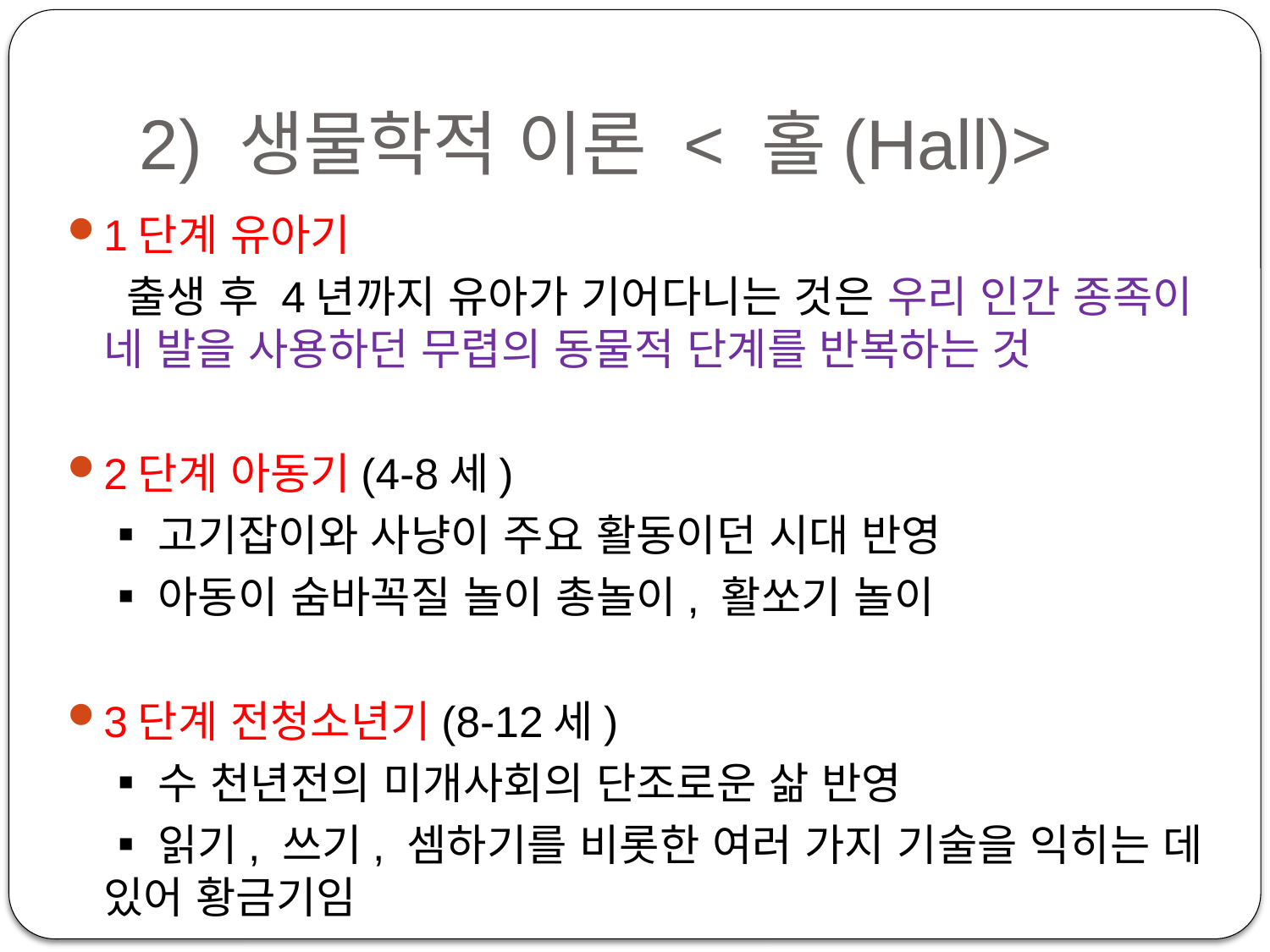

# 2) 생물학적 이론 < 홀(Hall)>
1단계 유아기
    출생 후 4년까지 유아가 기어다니는 것은 우리 인간 종족이 네 발을 사용하던 무렵의 동물적 단계를 반복하는 것

2단계 아동기(4-8세)
   ▪고기잡이와 사냥이 주요 활동이던 시대 반영
   ▪아동이 숨바꼭질 놀이 총놀이, 활쏘기 놀이

3단계 전청소년기(8-12세)
   ▪수 천년전의 미개사회의 단조로운 삶 반영
   ▪읽기, 쓰기, 셈하기를 비롯한 여러 가지 기술을 익히는 데 있어 황금기임